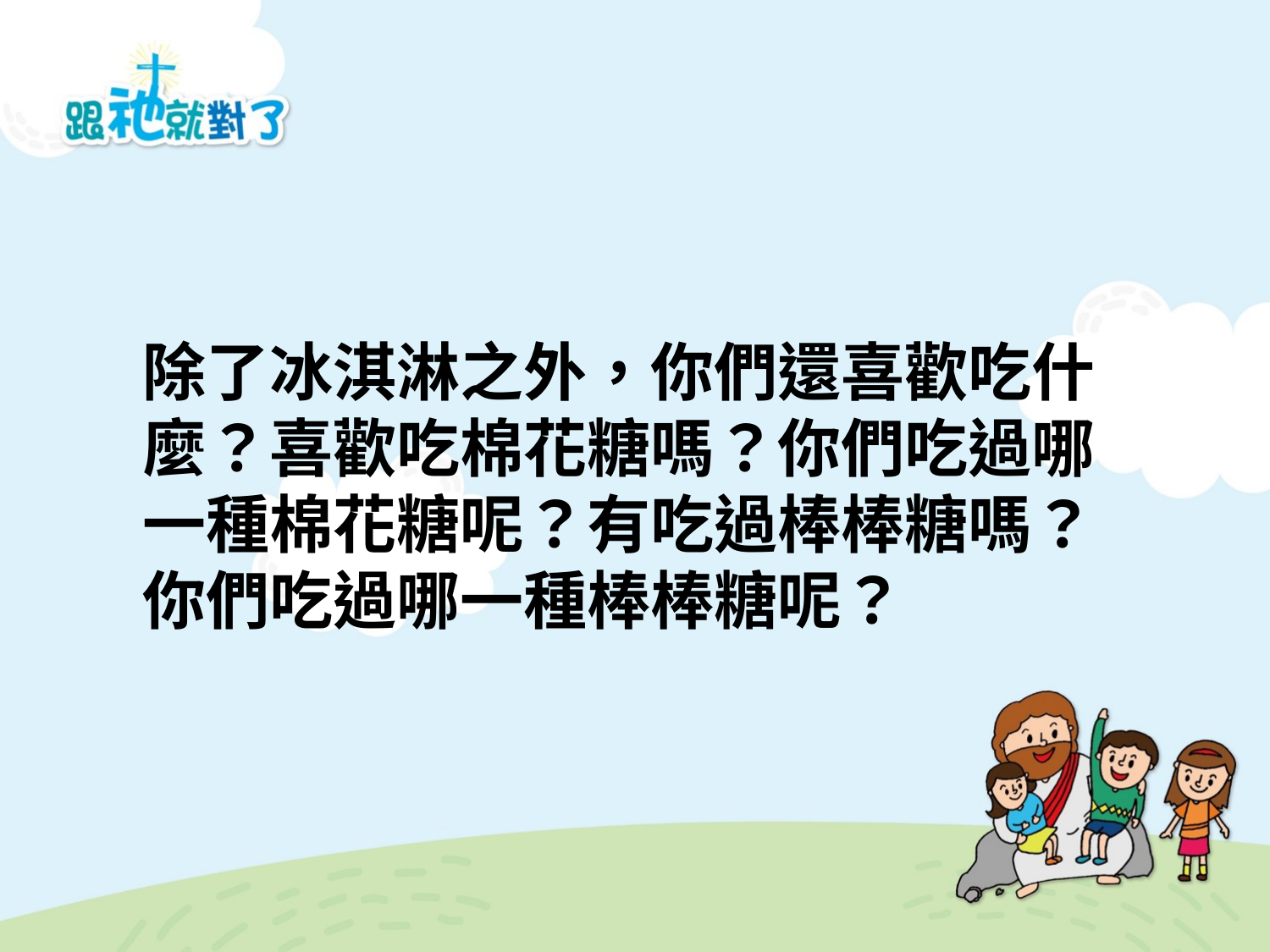

除了冰淇淋之外，你們還喜歡吃什麼？喜歡吃棉花糖嗎？你們吃過哪一種棉花糖呢？有吃過棒棒糖嗎？你們吃過哪一種棒棒糖呢？